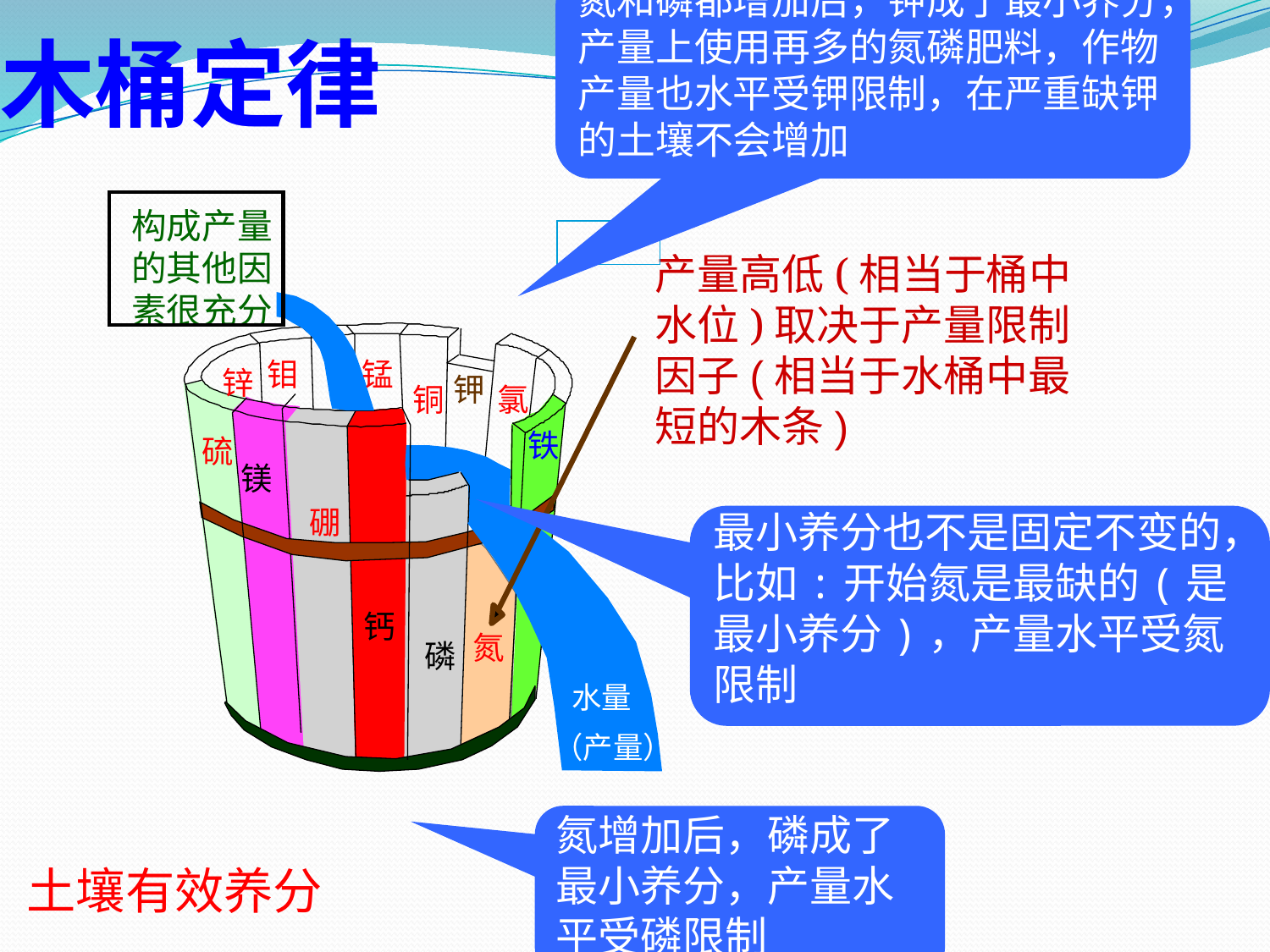

氮和磷都增加后，钾成了最小养分，产量上使用再多的氮磷肥料，作物产量也水平受钾限制，在严重缺钾的土壤不会增加
# 木桶定律

构成产量的其他因素很充分

钼
锰

锌

钾

铜
氯

硫
铁

镁

硼

钙
氮

磷

水量

 （产量）
产量高低(相当于桶中水位)取决于产量限制因子(相当于水桶中最短的木条)

最小养分也不是固定不变的，比如:开始氮是最缺的(是最小养分)，产量水平受氮限制

氮增加后，磷成了最小养分，产量水平受磷限制
土壤有效养分